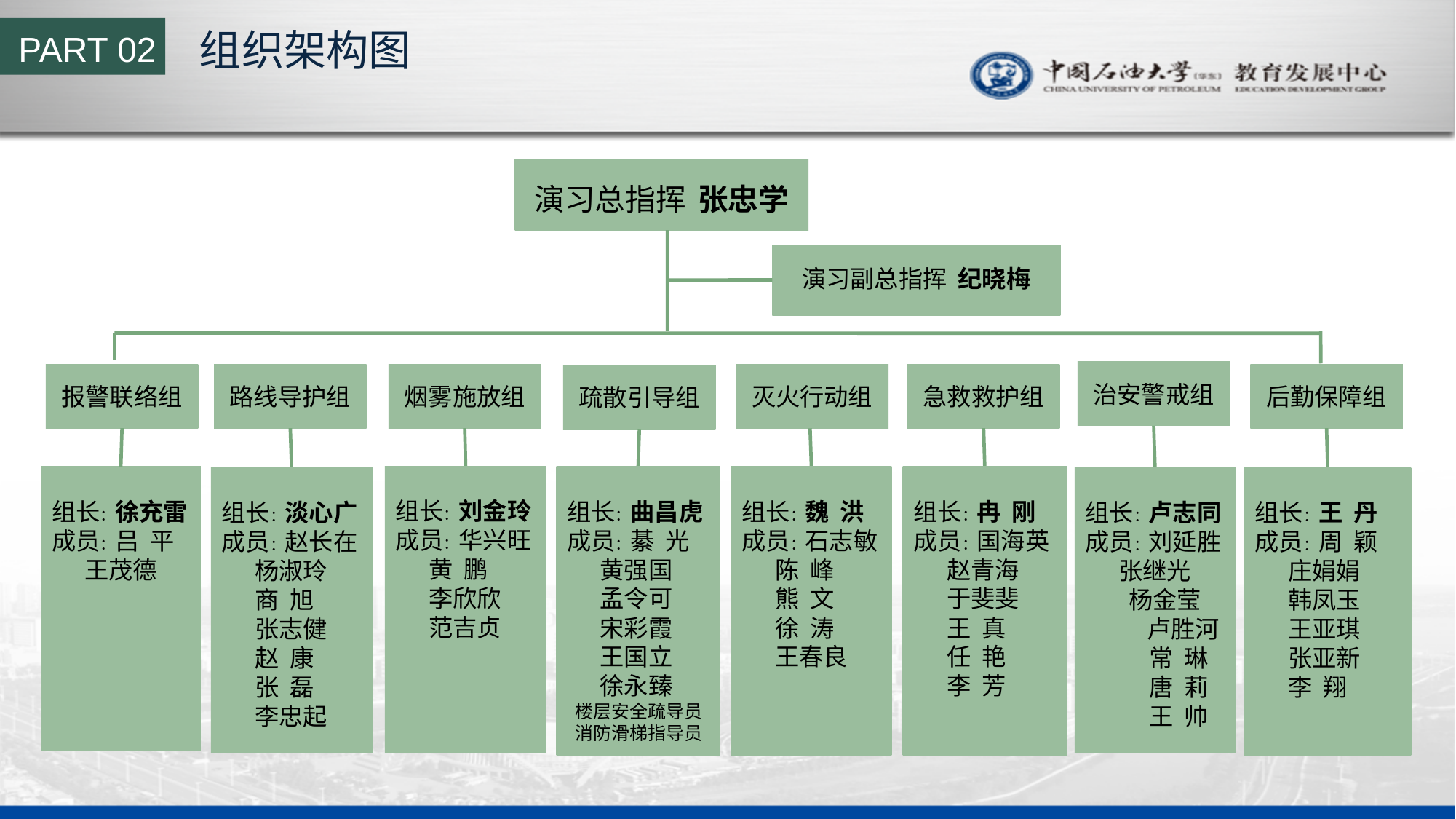

组织架构图
PART 02
演习总指挥  张忠学

演习副总指挥  纪晓梅

治安警戒组

报警联络组

路线导护组

烟雾施放组

灭火行动组

急救救护组

后勤保障组

疏散引导组

组长：刘金玲
成员：华兴旺
     黄  鹏
     李欣欣
     范吉贞

组长：曲昌虎
成员：綦  光
     黄强国
     孟令可
     宋彩霞
     王国立
     徐永臻
 楼层安全疏导员
 消防滑梯指导员

组长：魏  洪
成员：石志敏
     陈  峰
     熊  文
     徐  涛
     王春良

组长：冉  刚
成员：国海英
     赵青海
     于斐斐
     王  真
     任  艳
     李  芳

组长：徐充雷
成员：吕  平
     王茂德

组长：卢志同
成员：刘延胜
     张继光
    杨金莹  卢胜河
常  琳
唐  莉
王  帅

组长：淡心广
成员：赵长在
     杨淑玲
     商  旭
     张志健
     赵  康
     张  磊
     李忠起

组长：王  丹
成员：周  颖
     庄娟娟
     韩凤玉
     王亚琪
     张亚新
     李  翔